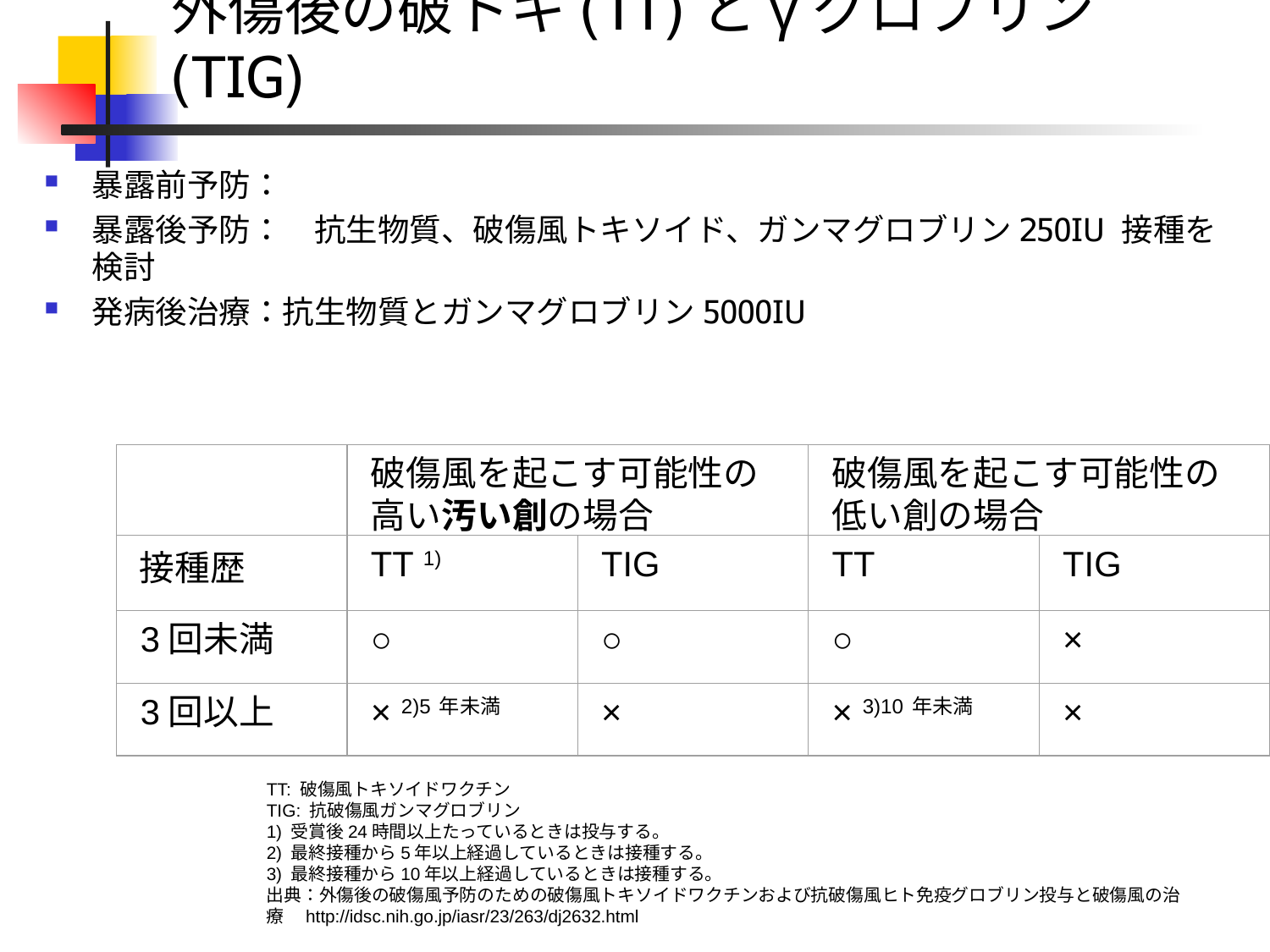

# 外傷後の破トキ(TT)とγグロブリン(TIG)
暴露前予防：
暴露後予防：　抗生物質、破傷風トキソイド、ガンマグロブリン250IU 接種を検討
発病後治療：抗生物質とガンマグロブリン5000IU

破傷風を起こす可能性の高い汚い創の場合

破傷風を起こす可能性の低い創の場合

TT 1)

TIG

TT

TIG

3回未満

○

○

○

×

3回以上

× 2)5年未満

×

× 3)10年未満

×

接種歴
TT: 破傷風トキソイドワクチン
TIG: 抗破傷風ガンマグロブリン
1) 受賞後24時間以上たっているときは投与する。
2) 最終接種から5年以上経過しているときは接種する。
3) 最終接種から10年以上経過しているときは接種する。
出典：外傷後の破傷風予防のための破傷風トキソイドワクチンおよび抗破傷風ヒト免疫グロブリン投与と破傷風の治療　http://idsc.nih.go.jp/iasr/23/263/dj2632.html